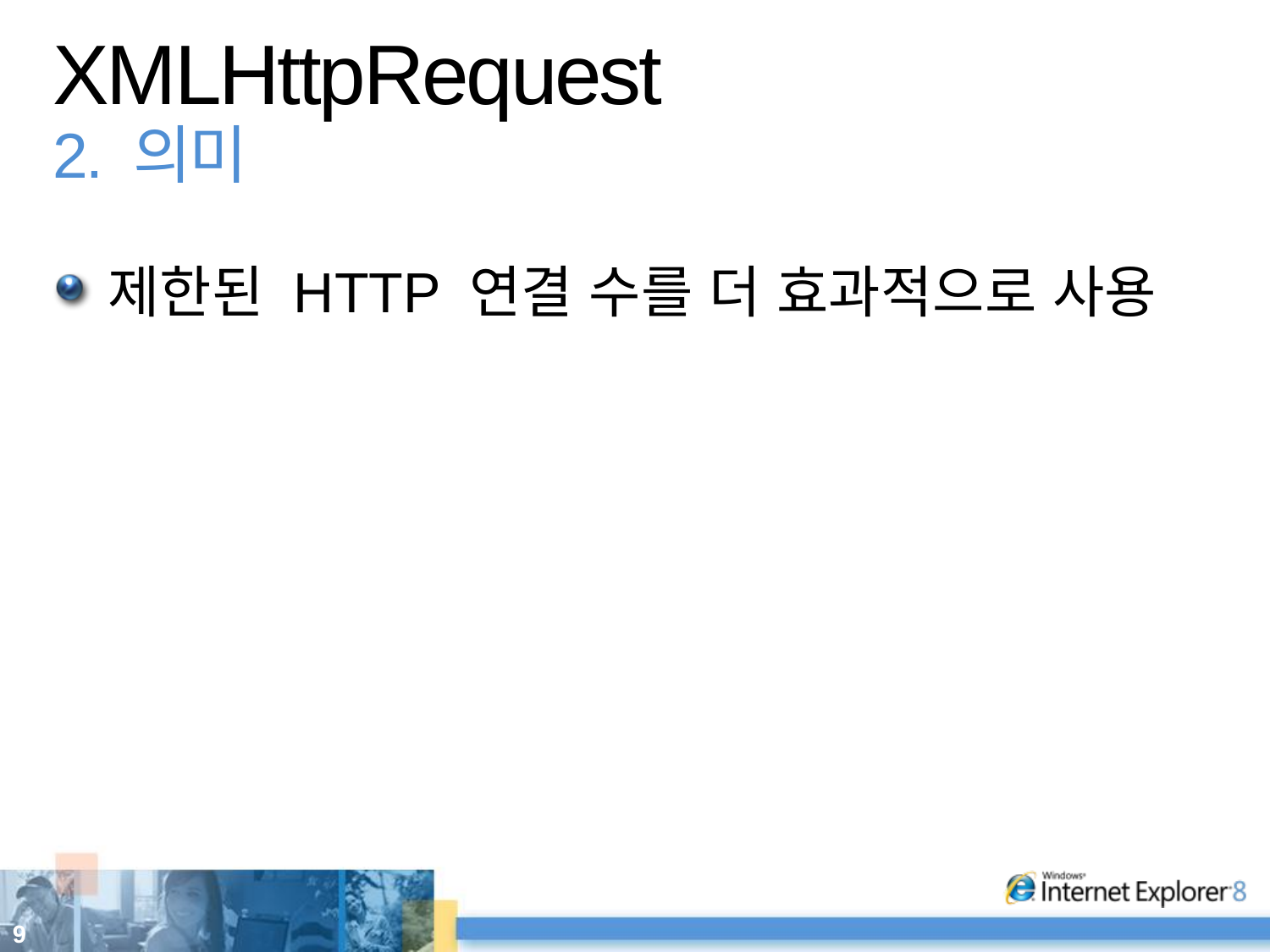

# XMLHttpRequest 2. 의미
제한된 HTTP 연결 수를 더 효과적으로 사용